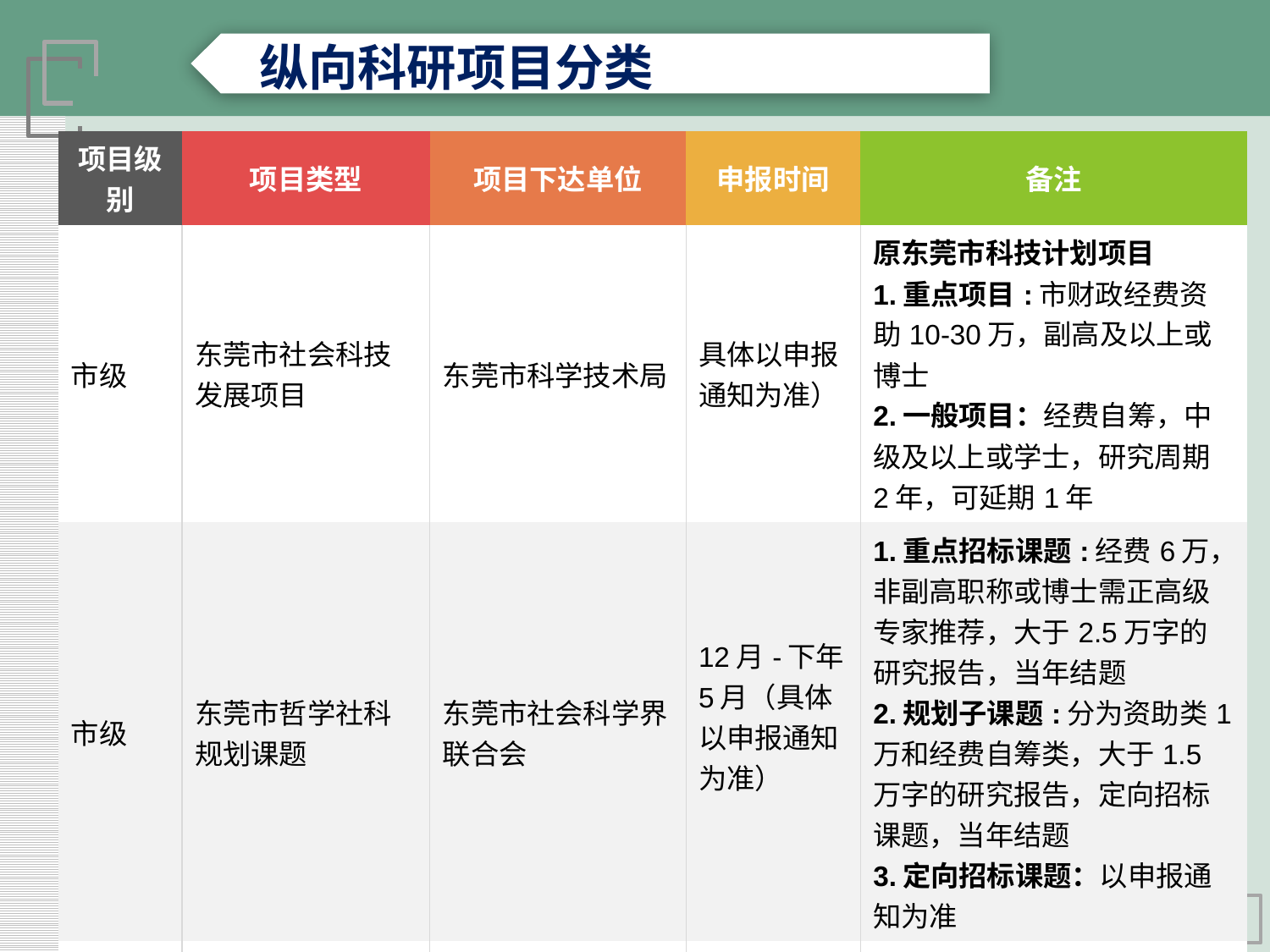

纵向科研项目分类
| 项目级别 | 项目类型 | 项目下达单位 | 申报时间 | 备注 |
| --- | --- | --- | --- | --- |
| 市级 | 东莞市社会科技发展项目 | 东莞市科学技术局 | 具体以申报通知为准） | 原东莞市科技计划项目 1.重点项目:市财政经费资助10-30万，副高及以上或博士 2.一般项目：经费自筹，中级及以上或学士，研究周期2年，可延期1年 |
| 市级 | 东莞市哲学社科规划课题 | 东莞市社会科学界联合会 | 12月-下年5月（具体以申报通知为准） | 1.重点招标课题:经费6万，非副高职称或博士需正高级专家推荐，大于2.5万字的研究报告，当年结题 2.规划子课题:分为资助类1万和经费自筹类，大于1.5万字的研究报告，定向招标课题，当年结题 3.定向招标课题：以申报通知为准 |
| 市级 | 东莞市工程技术中心和重点实验室 | 东莞市科学技术局 | 第一批 1-5月 第二批 8-10月 | 1.东莞市工程技术研究中心（公益类） 2.东莞市重点实验室（学科类） |